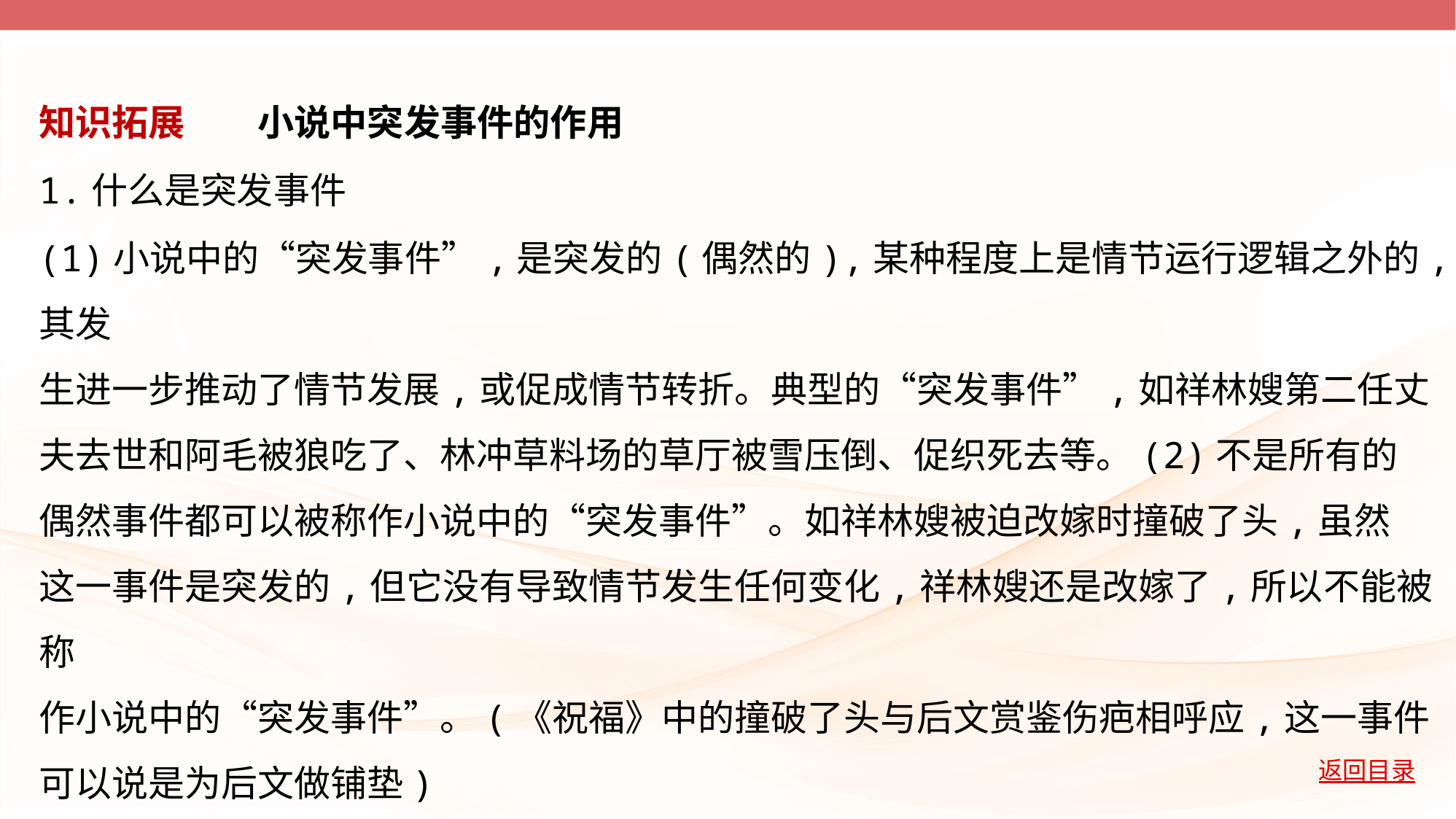

知识拓展	小说中突发事件的作用
1.什么是突发事件
(1)小说中的“突发事件”,是突发的(偶然的),某种程度上是情节运行逻辑之外的,其发
生进一步推动了情节发展,或促成情节转折。典型的“突发事件”,如祥林嫂第二任丈
夫去世和阿毛被狼吃了、林冲草料场的草厅被雪压倒、促织死去等。(2)不是所有的
偶然事件都可以被称作小说中的“突发事件”。如祥林嫂被迫改嫁时撞破了头,虽然
这一事件是突发的,但它没有导致情节发生任何变化,祥林嫂还是改嫁了,所以不能被称
作小说中的“突发事件”。(《祝福》中的撞破了头与后文赏鉴伤疤相呼应,这一事件
可以说是为后文做铺垫)